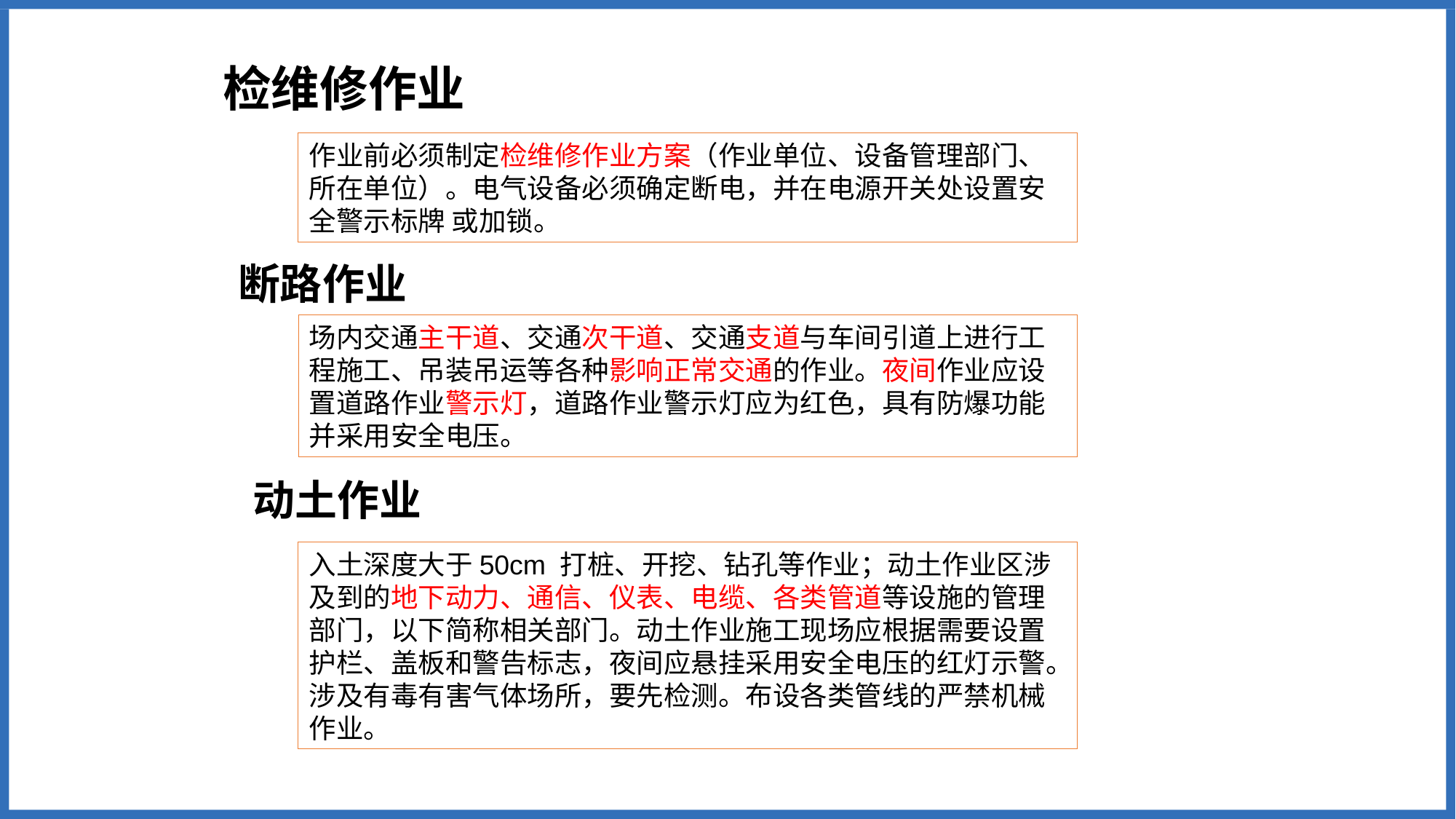

# 检维修作业
作业前必须制定检维修作业方案（作业单位、设备管理部门、所在单位）。电气设备必须确定断电，并在电源开关处设置安全警示标牌 或加锁。
断路作业
场内交通主干道、交通次干道、交通支道与车间引道上进行工程施工、吊装吊运等各种影响正常交通的作业。夜间作业应设置道路作业警示灯，道路作业警示灯应为红色，具有防爆功能并采用安全电压。
动土作业
入土深度大于50cm 打桩、开挖、钻孔等作业；动土作业区涉及到的地下动力、通信、仪表、电缆、各类管道等设施的管理部门，以下简称相关部门。动土作业施工现场应根据需要设置护栏、盖板和警告标志，夜间应悬挂采用安全电压的红灯示警。涉及有毒有害气体场所，要先检测。布设各类管线的严禁机械作业。